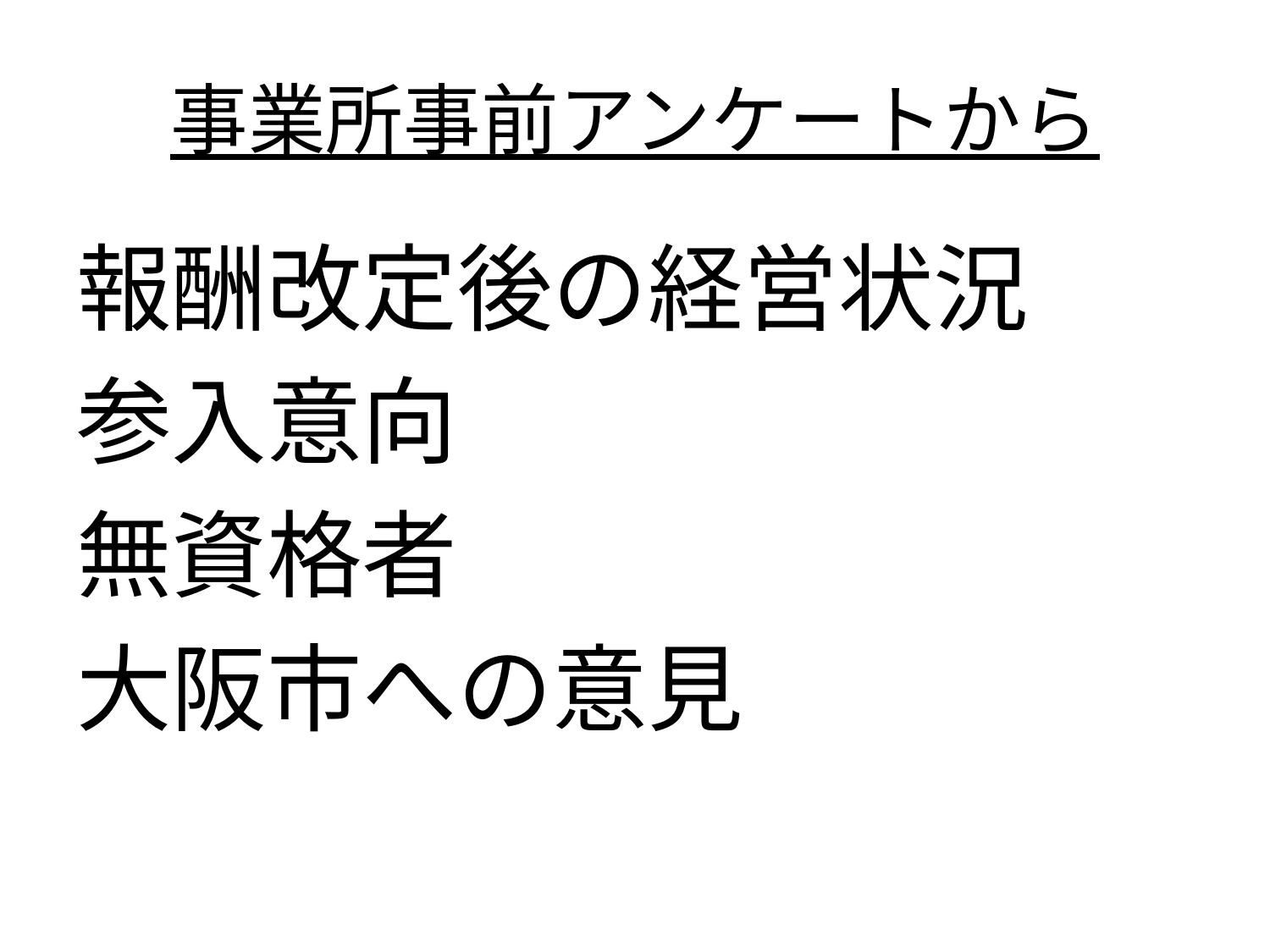

# 事業所事前アンケートから
報酬改定後の経営状況
参入意向
無資格者
大阪市への意見